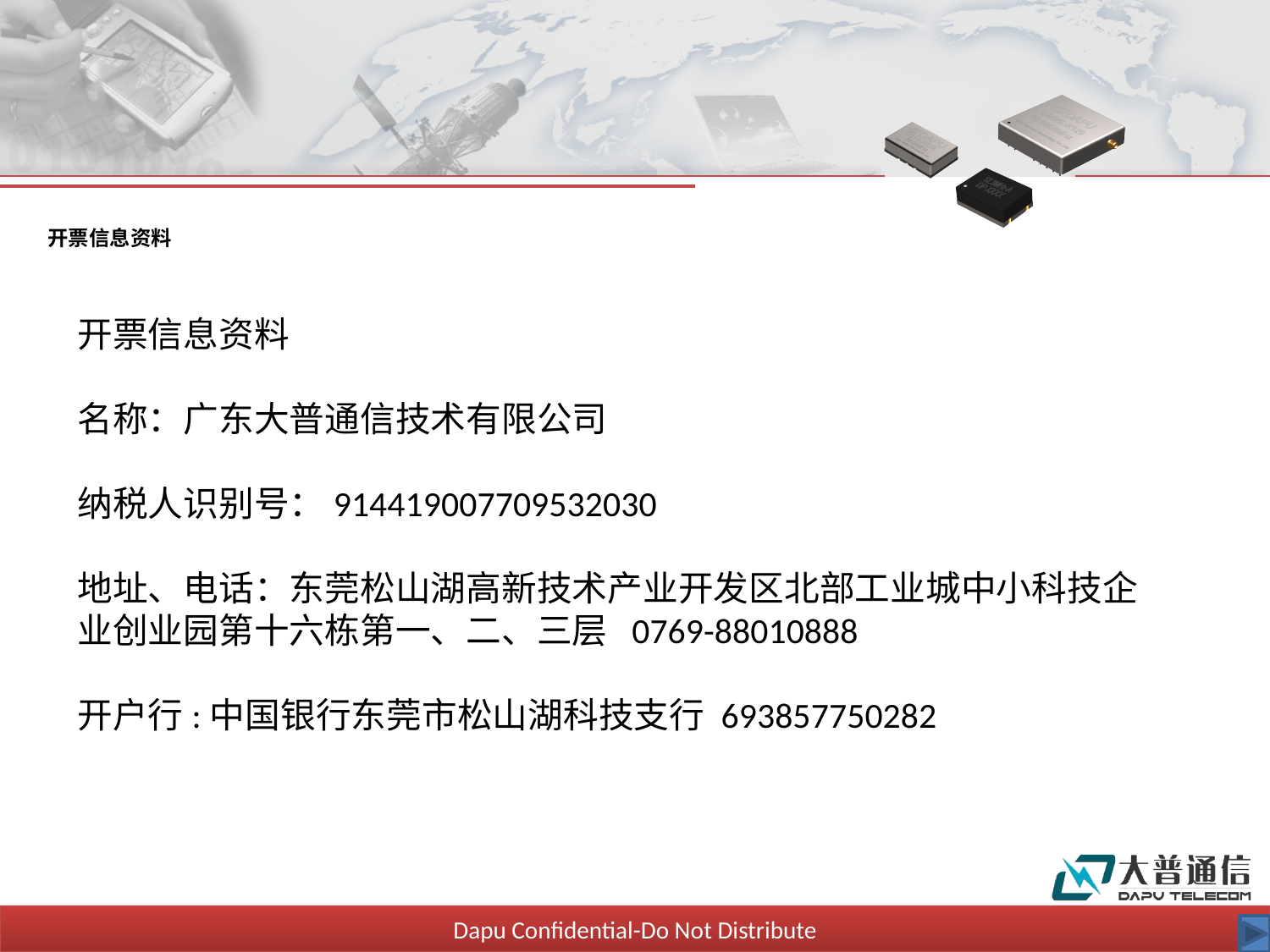

# 开票信息资料
开票信息资料

名称：广东大普通信技术有限公司

纳税人识别号：914419007709532030

地址、电话：东莞松山湖高新技术产业开发区北部工业城中小科技企业创业园第十六栋第一、二、三层  0769-88010888

开户行:中国银行东莞市松山湖科技支行 693857750282